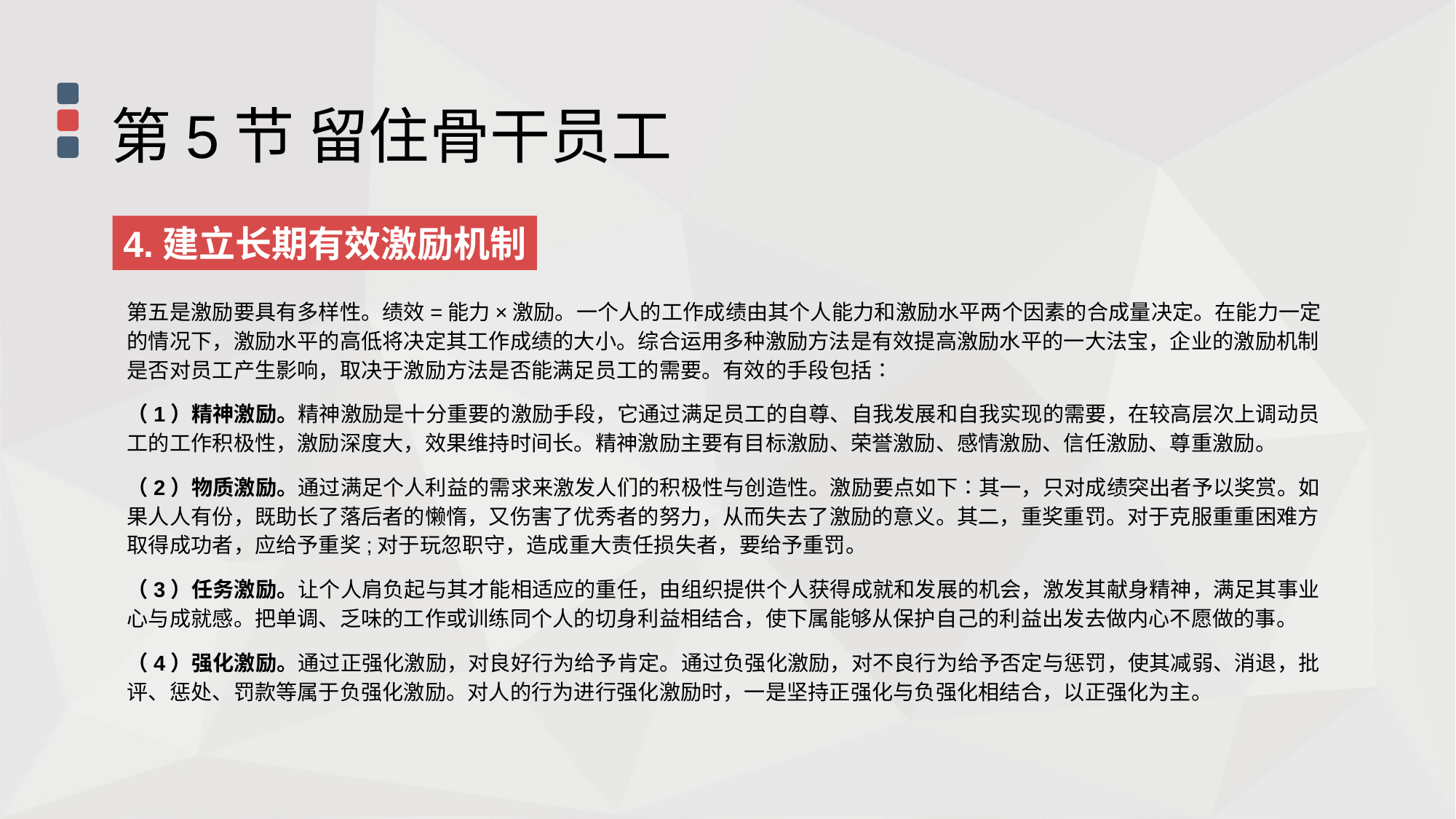

第5节 留住骨干员工
4.建立长期有效激励机制
第五是激励要具有多样性。绩效=能力×激励。一个人的工作成绩由其个人能力和激励水平两个因素的合成量决定。在能力一定的情况下，激励水平的高低将决定其工作成绩的大小。综合运用多种激励方法是有效提高激励水平的一大法宝，企业的激励机制是否对员工产生影响，取决于激励方法是否能满足员工的需要。有效的手段包括∶
（1）精神激励。精神激励是十分重要的激励手段，它通过满足员工的自尊、自我发展和自我实现的需要，在较高层次上调动员工的工作积极性，激励深度大，效果维持时间长。精神激励主要有目标激励、荣誉激励、感情激励、信任激励、尊重激励。
（2）物质激励。通过满足个人利益的需求来激发人们的积极性与创造性。激励要点如下∶其一，只对成绩突出者予以奖赏。如果人人有份，既助长了落后者的懒惰，又伤害了优秀者的努力，从而失去了激励的意义。其二，重奖重罚。对于克服重重困难方取得成功者，应给予重奖;对于玩忽职守，造成重大责任损失者，要给予重罚。
（3）任务激励。让个人肩负起与其才能相适应的重任，由组织提供个人获得成就和发展的机会，激发其献身精神，满足其事业心与成就感。把单调、乏味的工作或训练同个人的切身利益相结合，使下属能够从保护自己的利益出发去做内心不愿做的事。
（4）强化激励。通过正强化激励，对良好行为给予肯定。通过负强化激励，对不良行为给予否定与惩罚，使其减弱、消退，批评、惩处、罚款等属于负强化激励。对人的行为进行强化激励时，一是坚持正强化与负强化相结合，以正强化为主。